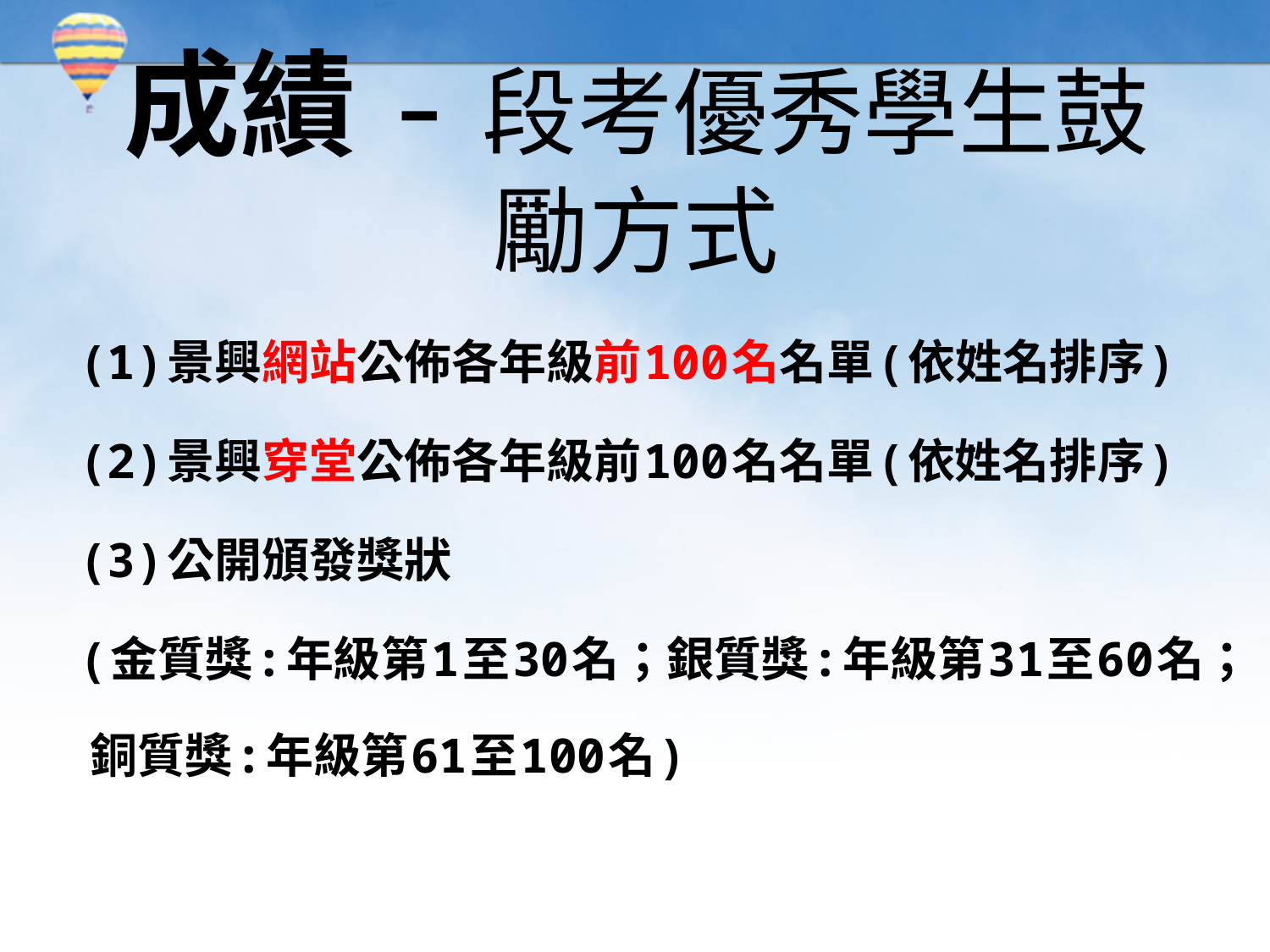

# 成績-段考優秀學生鼓勵方式
(1)景興網站公佈各年級前100名名單(依姓名排序)
(2)景興穿堂公佈各年級前100名名單(依姓名排序)
(3)公開頒發獎狀
(金質獎:年級第1至30名；銀質獎:年級第31至60名； 銅質獎:年級第61至100名)